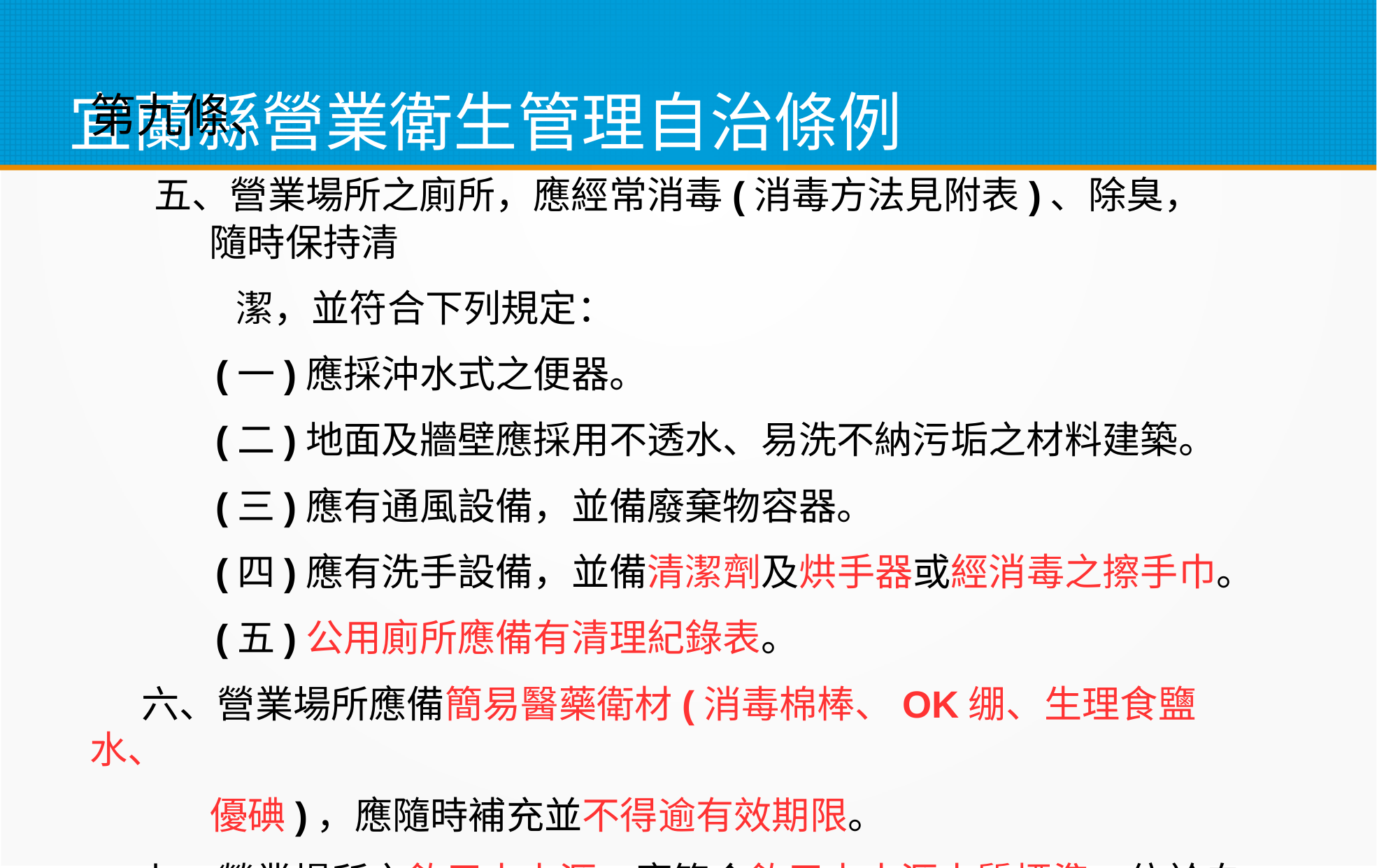

宜蘭縣營業衛生管理自治條例
第九條、
     五、營業場所之廁所，應經常消毒(消毒方法見附表)、除臭，                      隨時保持清
                潔，並符合下列規定：
            (一)應採沖水式之便器。
            (二)地面及牆壁應採用不透水、易洗不納污垢之材料建築。
            (三)應有通風設備，並備廢棄物容器。
            (四)應有洗手設備，並備清潔劑及烘手器或經消毒之擦手巾。
            (五)公用廁所應備有清理紀錄表。
     六、營業場所應備簡易醫藥衛材(消毒棉棒、OK绷、生理食鹽水、
             優碘)，應隨時補充並不得逾有效期限。
     七、營業場所之飲用水水源，應符合飲用水水源水質標準；位於自                 來水供應地區者，應接用自來水作為飲用水。